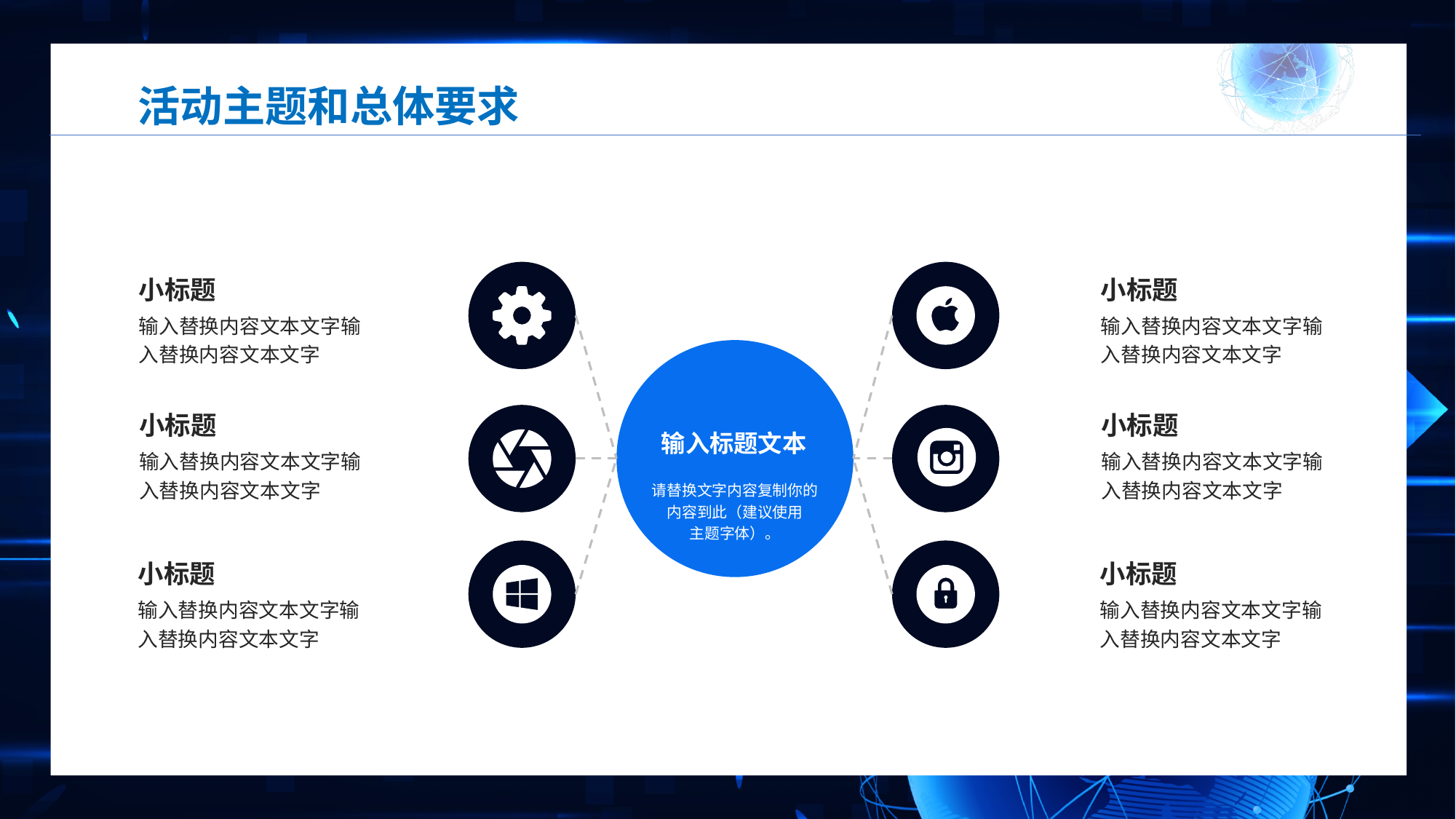

活动主题和总体要求
小标题
输入替换内容文本文字输入替换内容文本文字
小标题
输入替换内容文本文字输入替换内容文本文字

请替换文字内容复制你的内容到此（建议使用
主题字体）。

输入标题文本

小标题
输入替换内容文本文字输入替换内容文本文字
小标题
输入替换内容文本文字输入替换内容文本文字
小标题
输入替换内容文本文字输入替换内容文本文字
小标题
输入替换内容文本文字输入替换内容文本文字